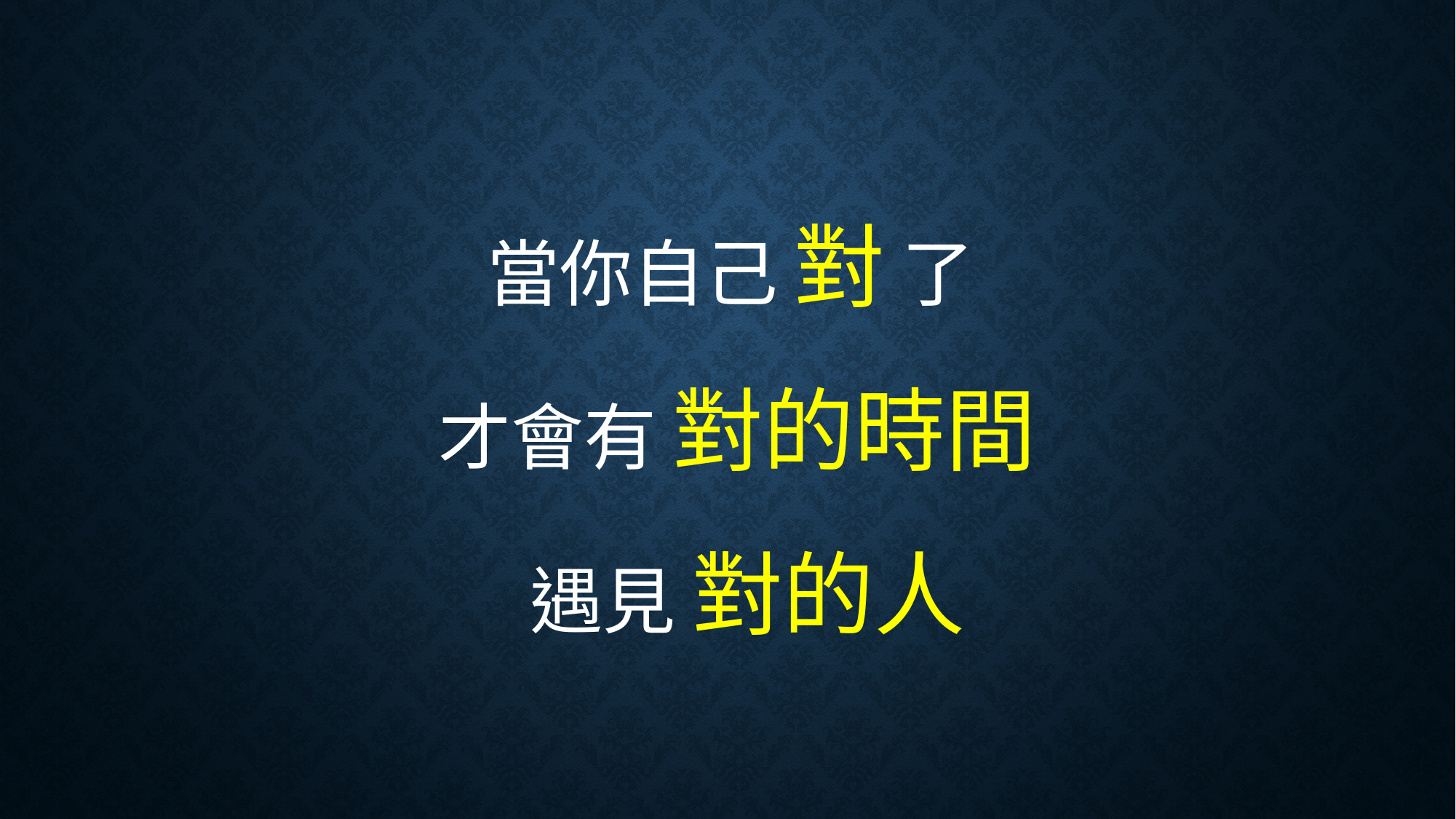

當你自己 對 了
 才會有 對的時間
 遇見 對的人